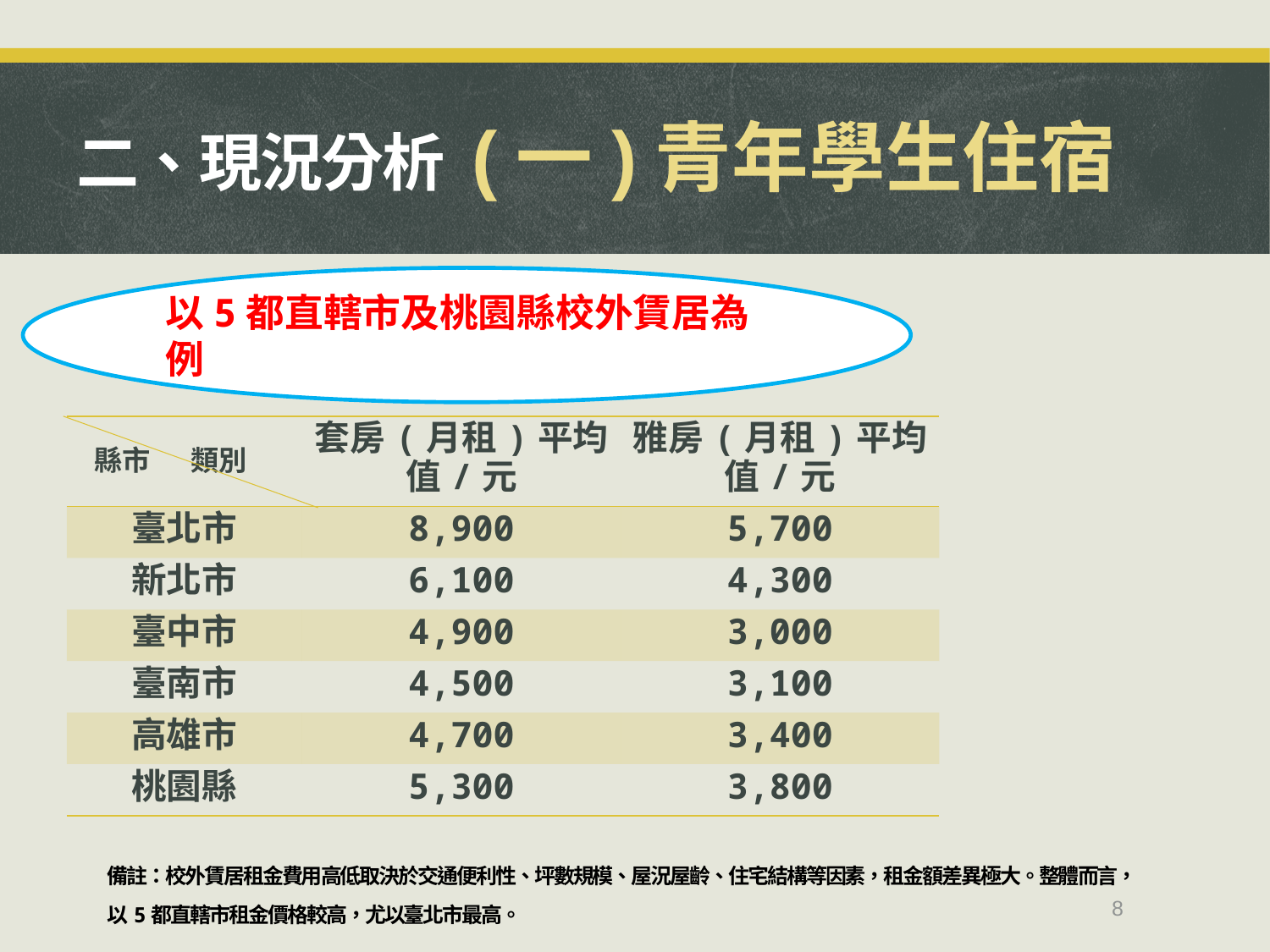

# 二、現況分析 (一)青年學生住宿
以5都直轄市及桃園縣校外賃居為例
| 縣市 類別 | 套房(月租)平均值/元 | 雅房(月租)平均值/元 |
| --- | --- | --- |
| 臺北市 | 8,900 | 5,700 |
| 新北市 | 6,100 | 4,300 |
| 臺中市 | 4,900 | 3,000 |
| 臺南市 | 4,500 | 3,100 |
| 高雄市 | 4,700 | 3,400 |
| 桃園縣 | 5,300 | 3,800 |
備註：校外賃居租金費用高低取決於交通便利性、坪數規模、屋況屋齡、住宅結構等因素，租金額差異極大。整體而言，以5都直轄市租金價格較高，尤以臺北市最高。
8